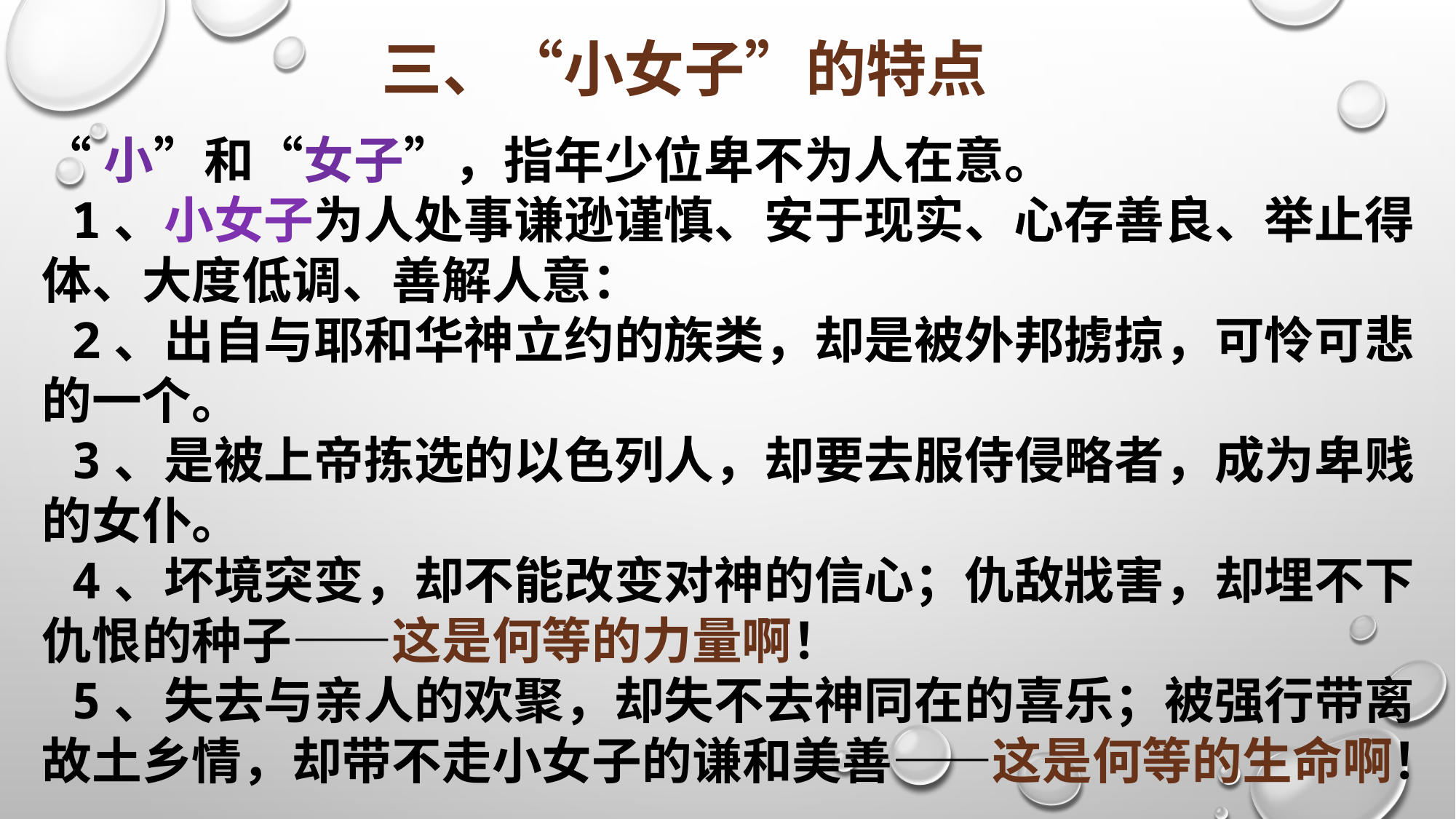

# 三、“小女子”的特点
“小”和“女子”，指年少位卑不为人在意。
 1、小女子为人处事谦逊谨慎、安于现实、心存善良、举止得体、大度低调、善解人意：
 2、出自与耶和华神立约的族类，却是被外邦掳掠，可怜可悲的一个。
 3、是被上帝拣选的以色列人，却要去服侍侵略者，成为卑贱的女仆。
 4、坏境突变，却不能改变对神的信心；仇敌戕害，却埋不下仇恨的种子——这是何等的力量啊！
 5、失去与亲人的欢聚，却失不去神同在的喜乐；被强行带离故土乡情，却带不走小女子的谦和美善——这是何等的生命啊！